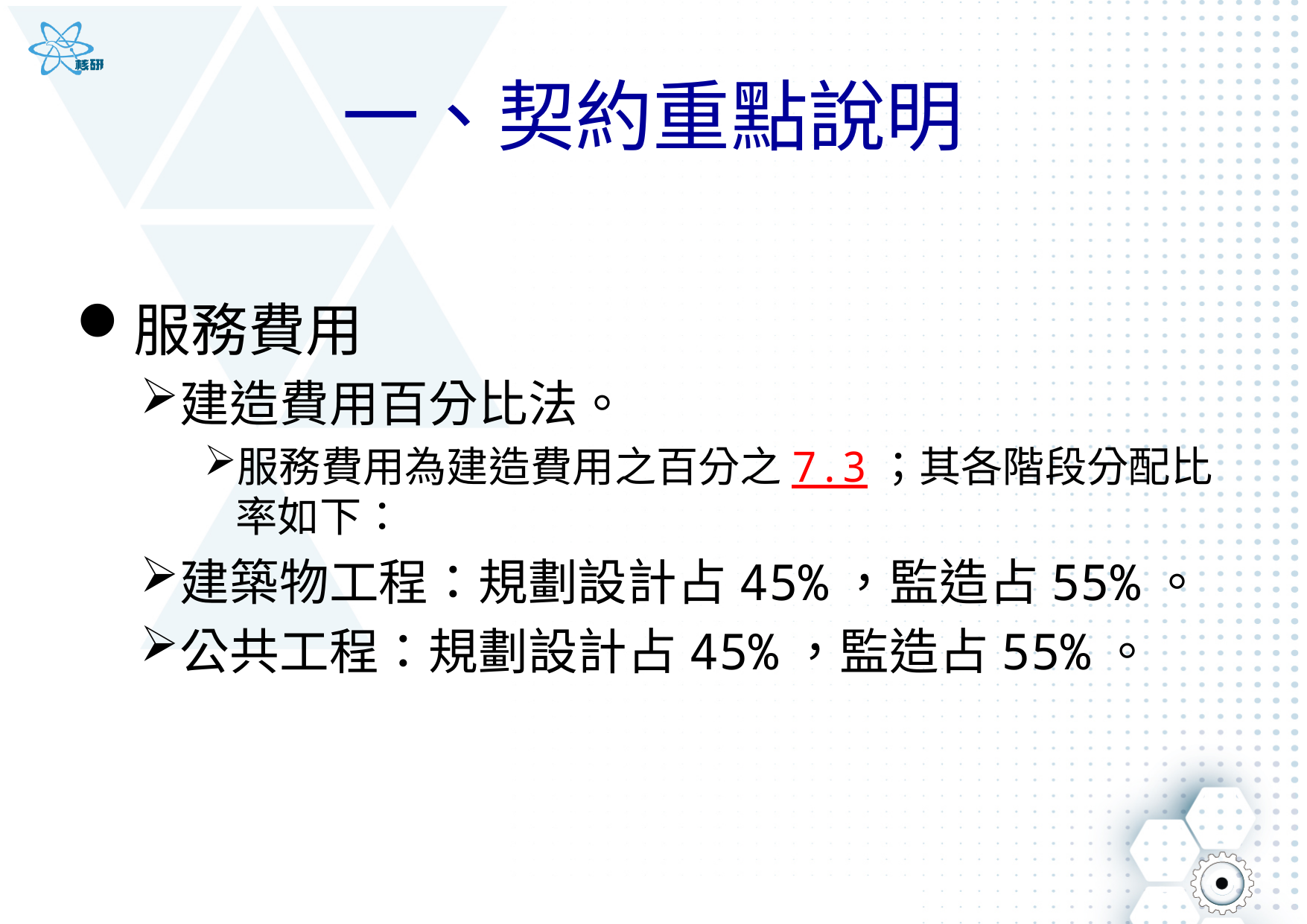

# 一、契約重點說明

服務費用
建造費用百分比法。
服務費用為建造費用之百分之7.3；其各階段分配比率如下：
建築物工程：規劃設計占45%，監造占55%。
公共工程：規劃設計占45%，監造占55%。